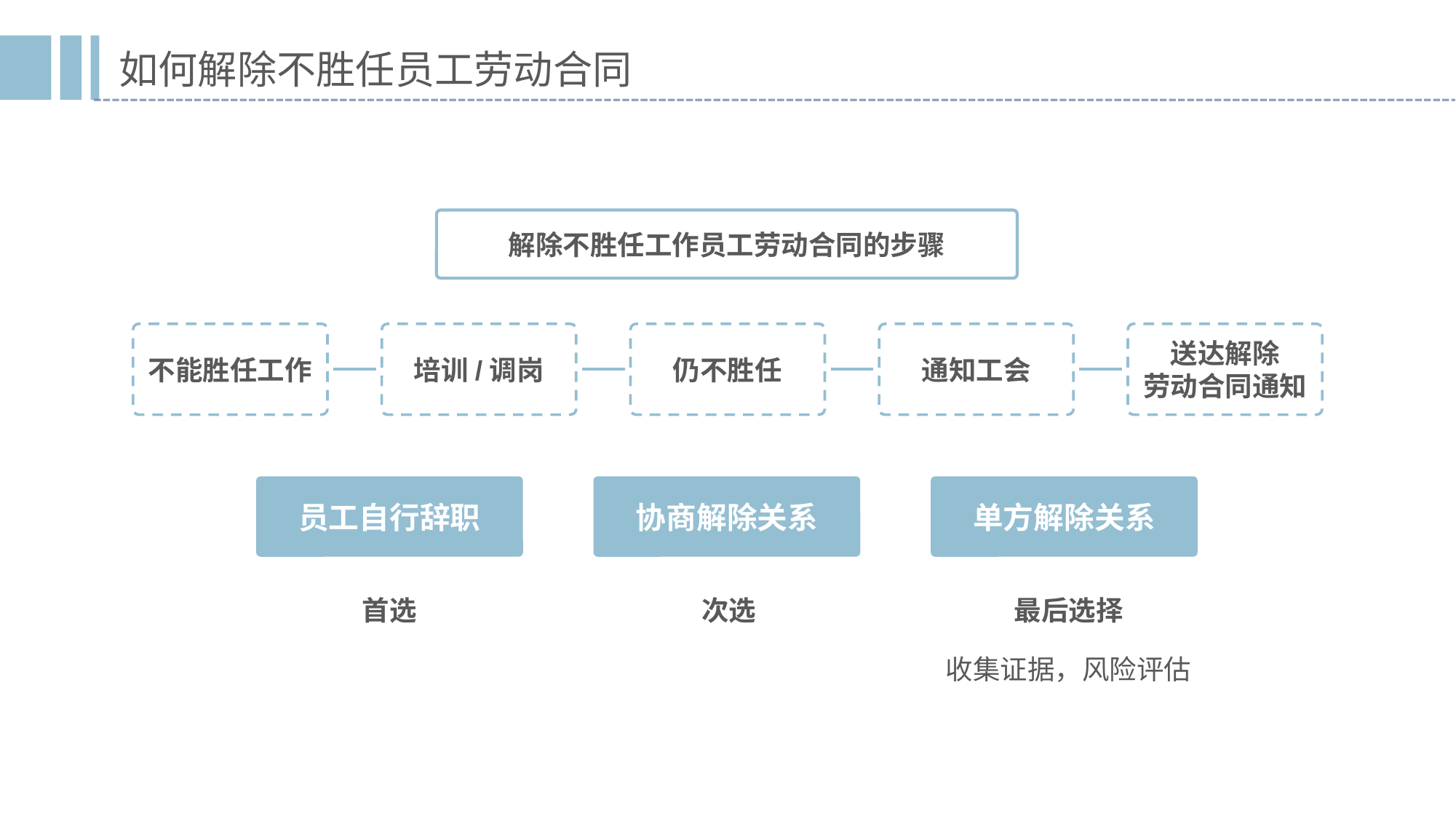

如何解除不胜任员工劳动合同

解除不胜任工作员工劳动合同的步骤
不能胜任工作
培训/调岗
仍不胜任
通知工会
送达解除
劳动合同通知
员工自行辞职
协商解除关系
单方解除关系
首选
次选
最后选择
收集证据，风险评估